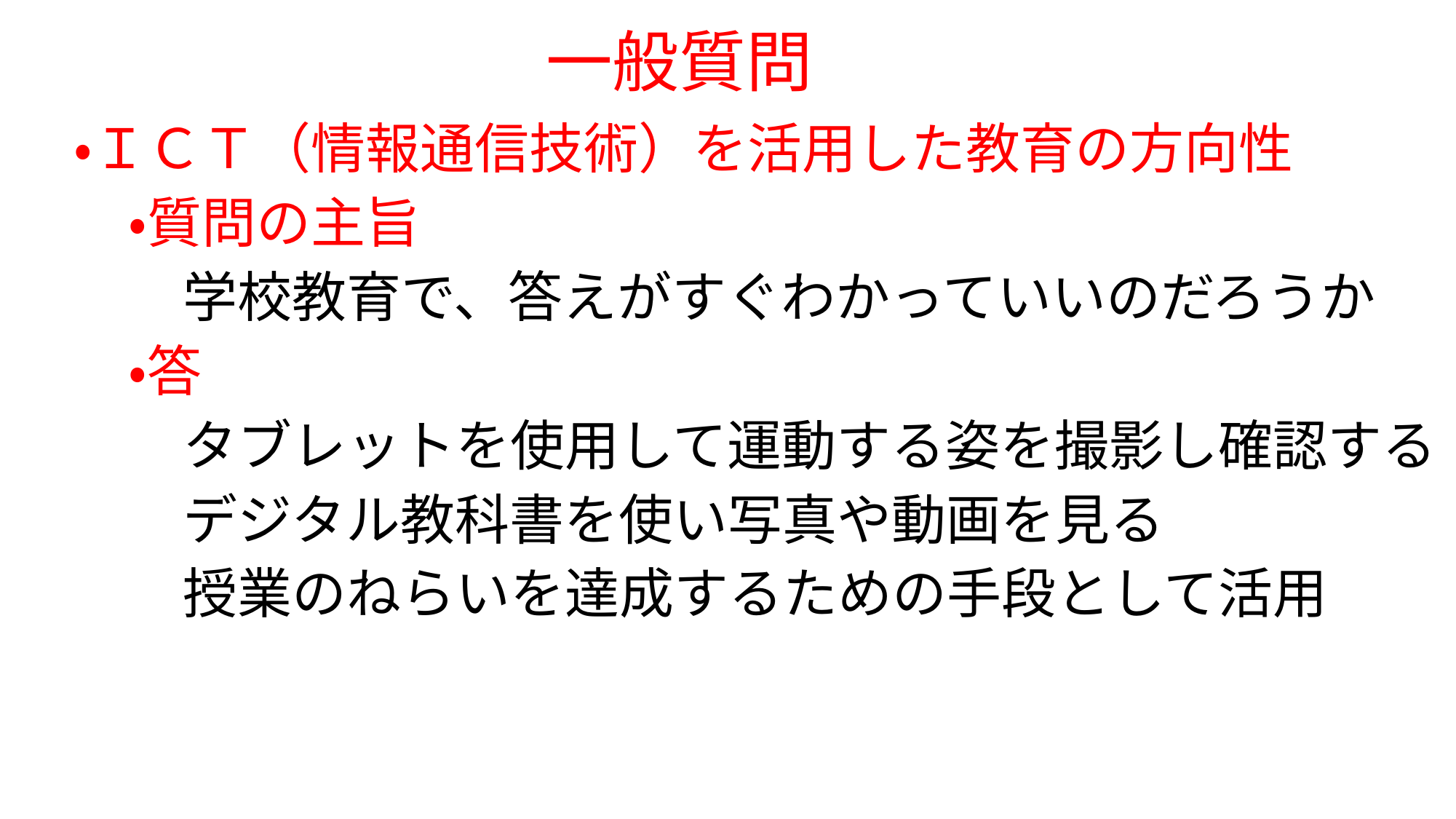

# 一般質問
・ＩＣＴ（情報通信技術）を活用した教育の方向性
　・質問の主旨
　　学校教育で、答えがすぐわかっていいのだろうか
　・答
　　タブレットを使用して運動する姿を撮影し確認する
　　デジタル教科書を使い写真や動画を見る
　　授業のねらいを達成するための手段として活用